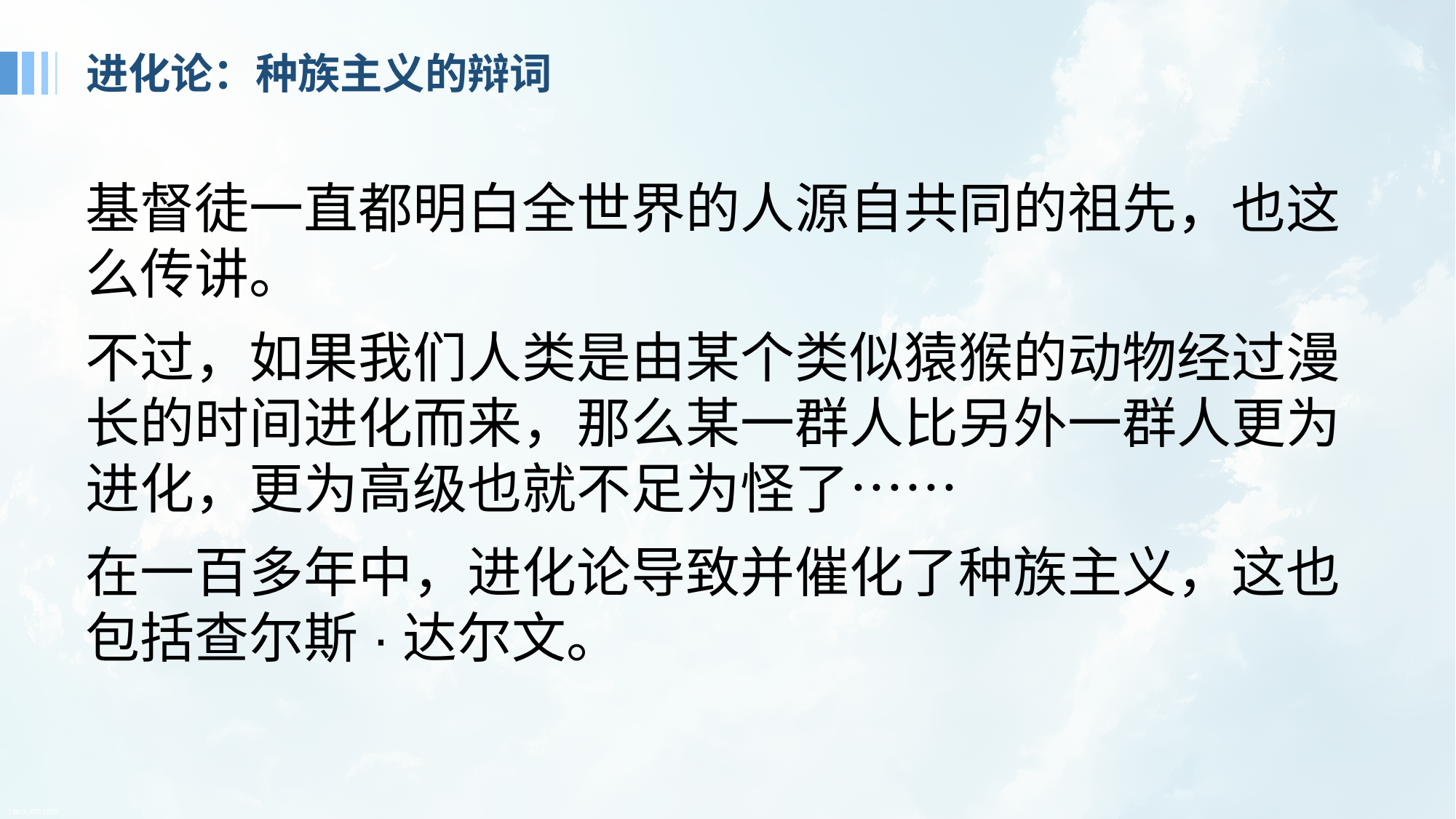

# 进化论：种族主义的辩词
基督徒一直都明白全世界的人源自共同的祖先，也这么传讲。
不过，如果我们人类是由某个类似猿猴的动物经过漫长的时间进化而来，那么某一群人比另外一群人更为进化，更为高级也就不足为怪了……
在一百多年中，进化论导致并催化了种族主义，这也包括查尔斯·达尔文。